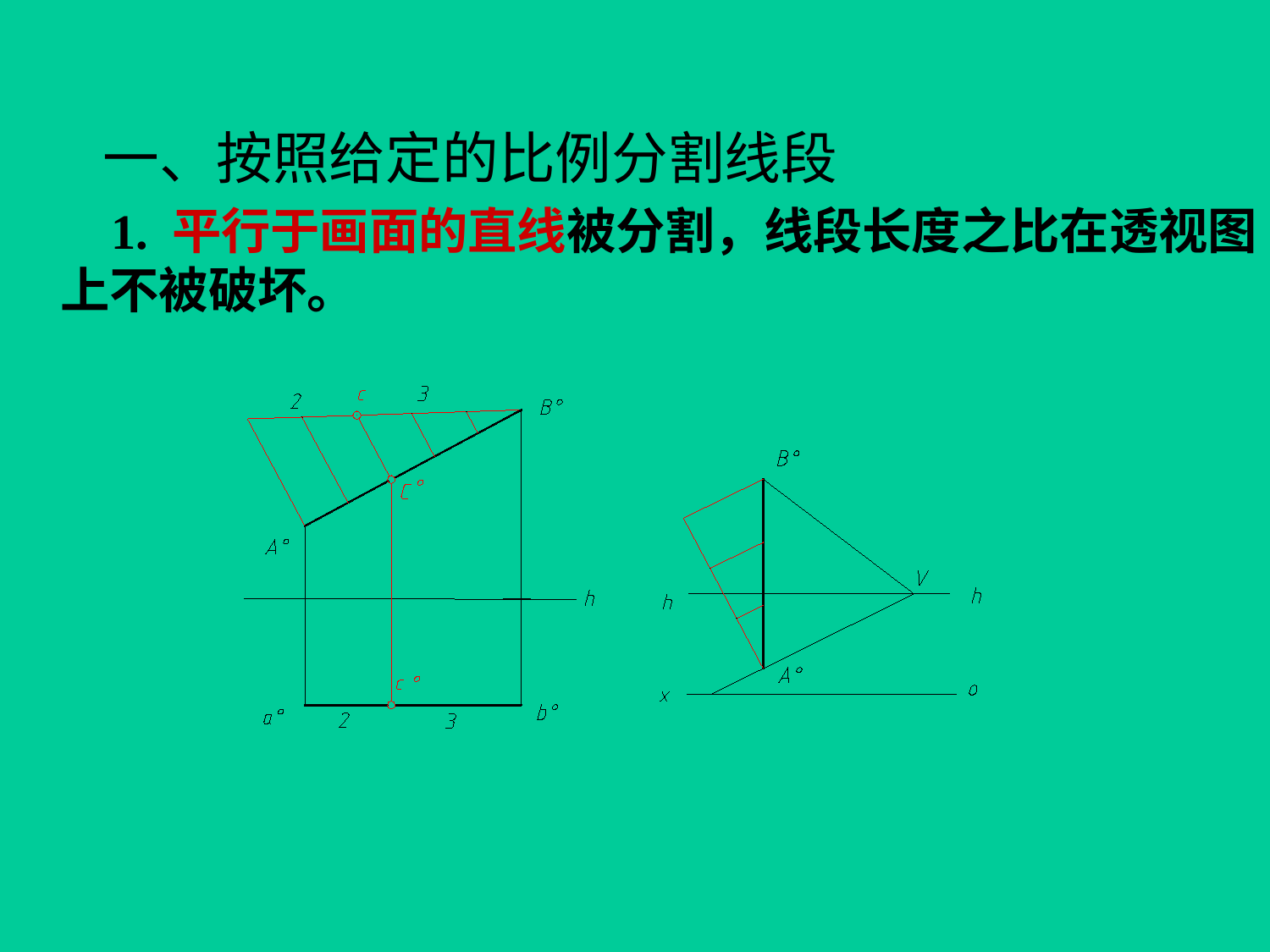

一、按照给定的比例分割线段
        1. 平行于画面的直线被分割，线段长度之比在透视图上不被破坏。